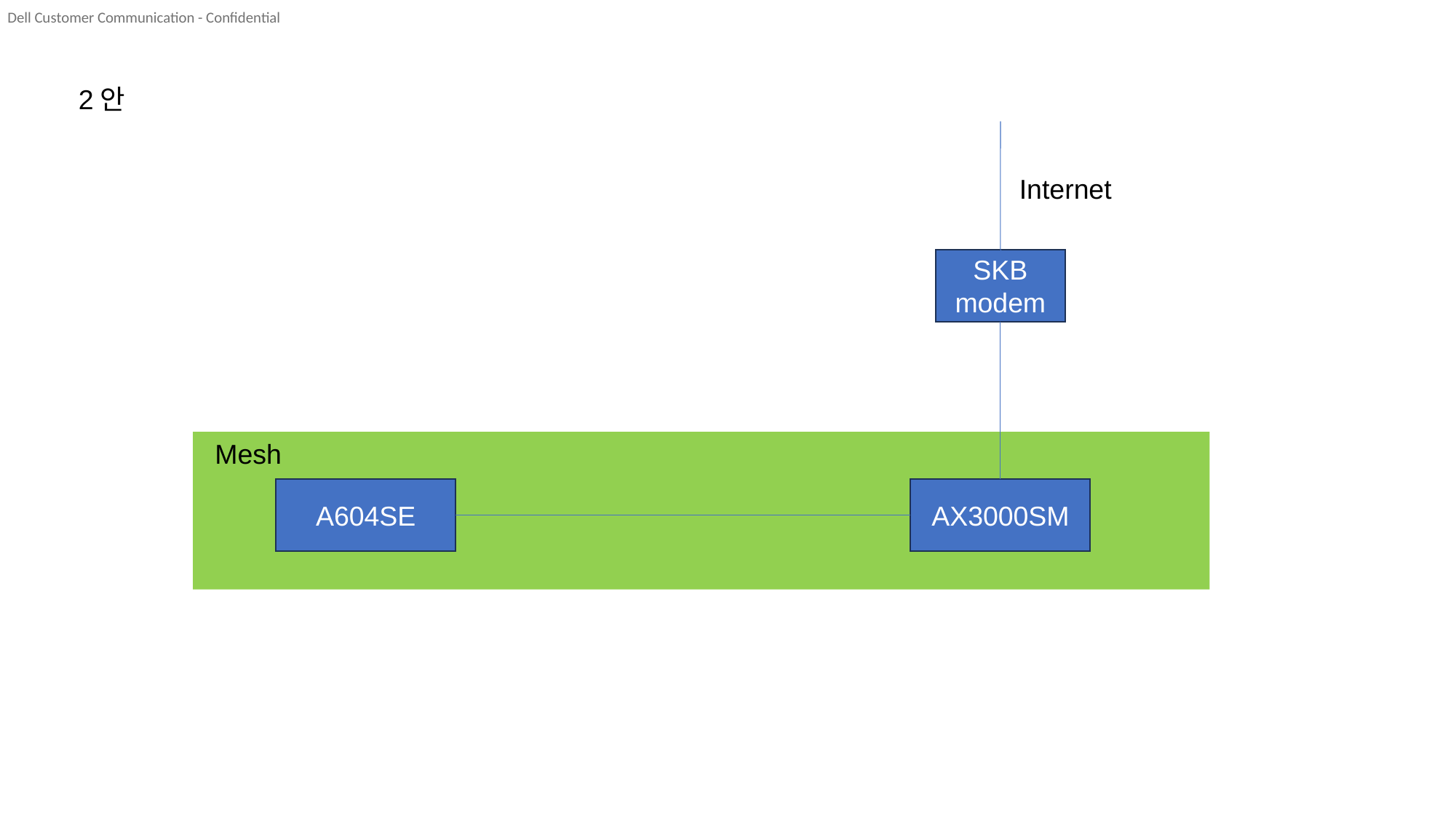

2안
Internet
SKB
modem

Mesh
A604SE
AX3000SM